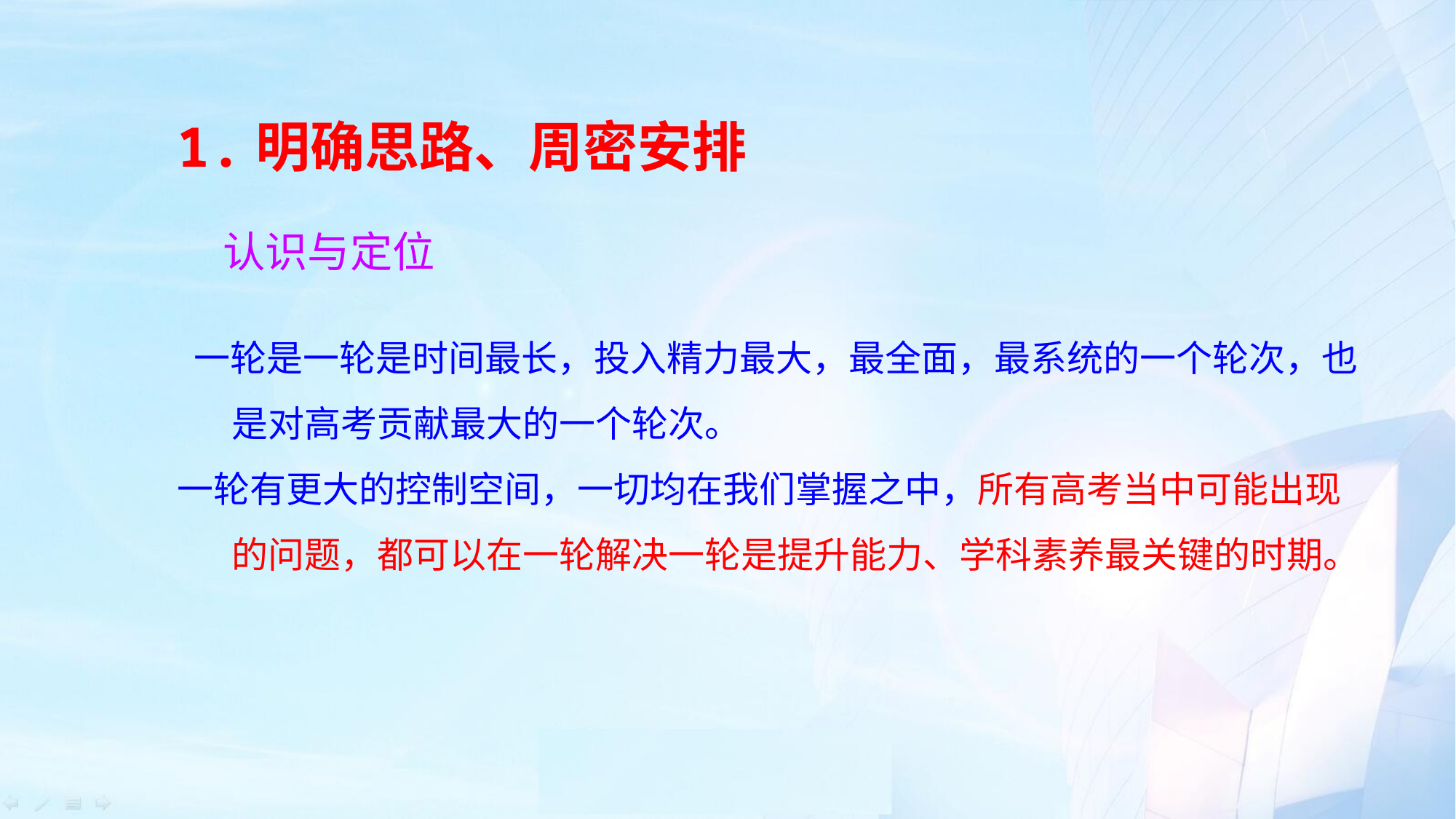

1.明确思路、周密安排
认识与定位
 一轮是一轮是时间最长，投入精力最大，最全面，最系统的一个轮次，也是对高考贡献最大的一个轮次。
一轮有更大的控制空间，一切均在我们掌握之中，所有高考当中可能出现的问题，都可以在一轮解决一轮是提升能力、学科素养最关键的时期。